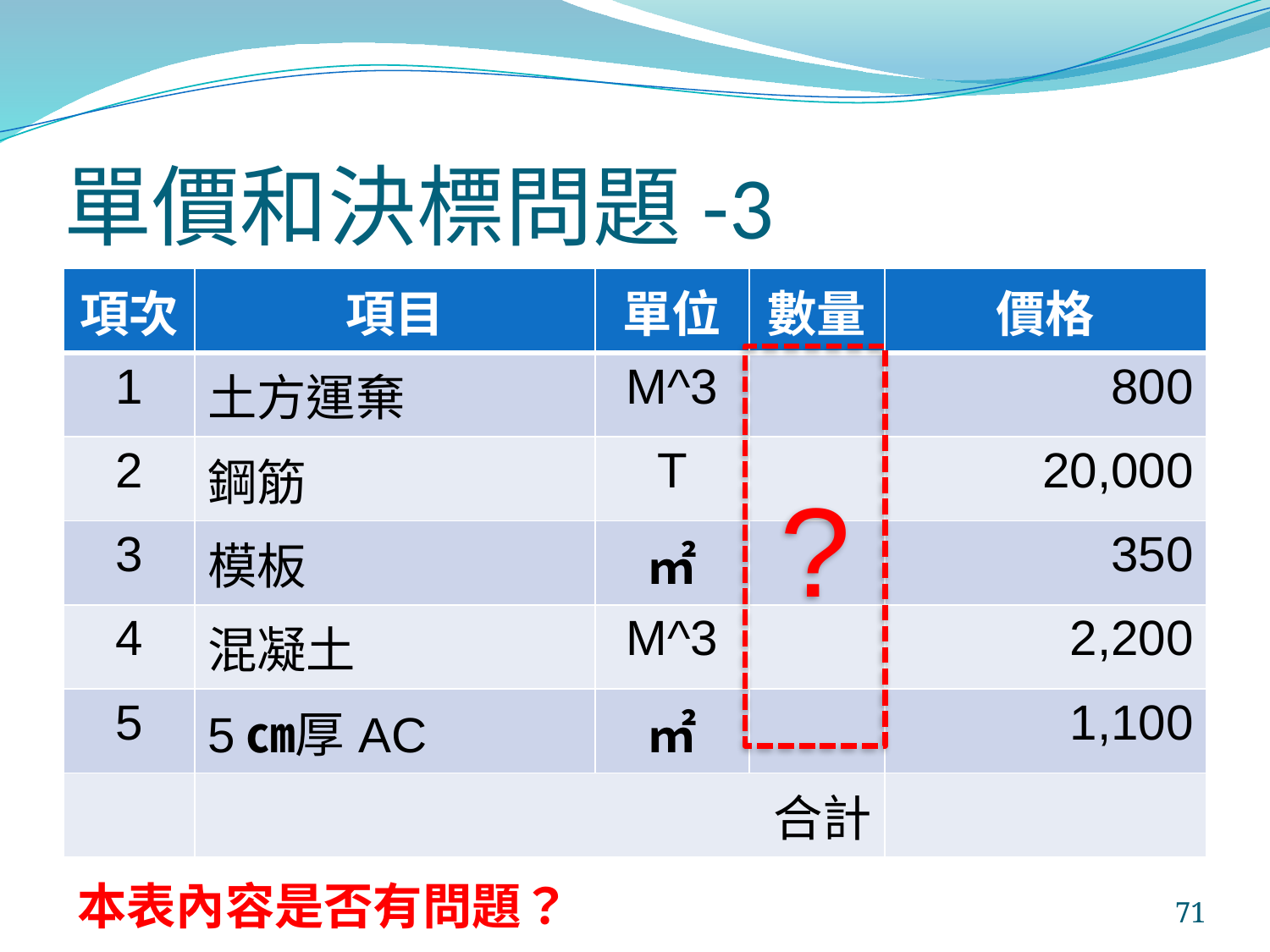

# 單價和決標問題-3
| 項次 | 項目 | 單位 | 數量 | 價格 |
| --- | --- | --- | --- | --- |
| 1 | 土方運棄 | M^3 |  | 800 |
| 2 | 鋼筋 | T |  | 20,000 |
| 3 | 模板 | ㎡ |  | 350 |
| 4 | 混凝土 | M^3 |  | 2,200 |
| 5 | 5㎝厚AC | ㎡ |  | 1,100 |
|  | 合計 |  |  |  |
?
本表內容是否有問題？
71